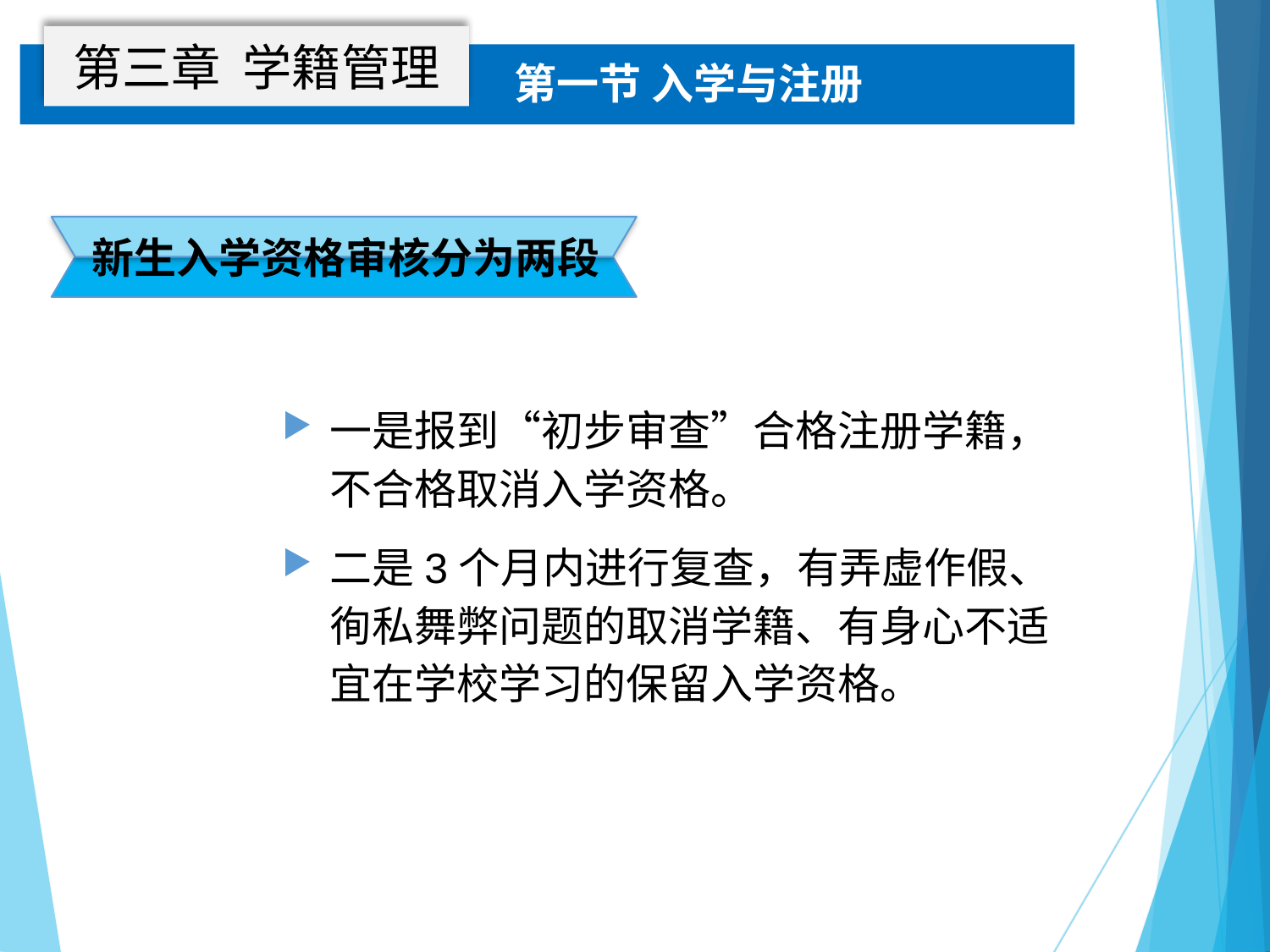

第三章  学籍管理
第一节 入学与注册

新生入学资格审核分为两段

一是报到“初步审查”合格注册学籍，不合格取消入学资格。
二是3个月内进行复查，有弄虚作假、徇私舞弊问题的取消学籍、有身心不适宜在学校学习的保留入学资格。